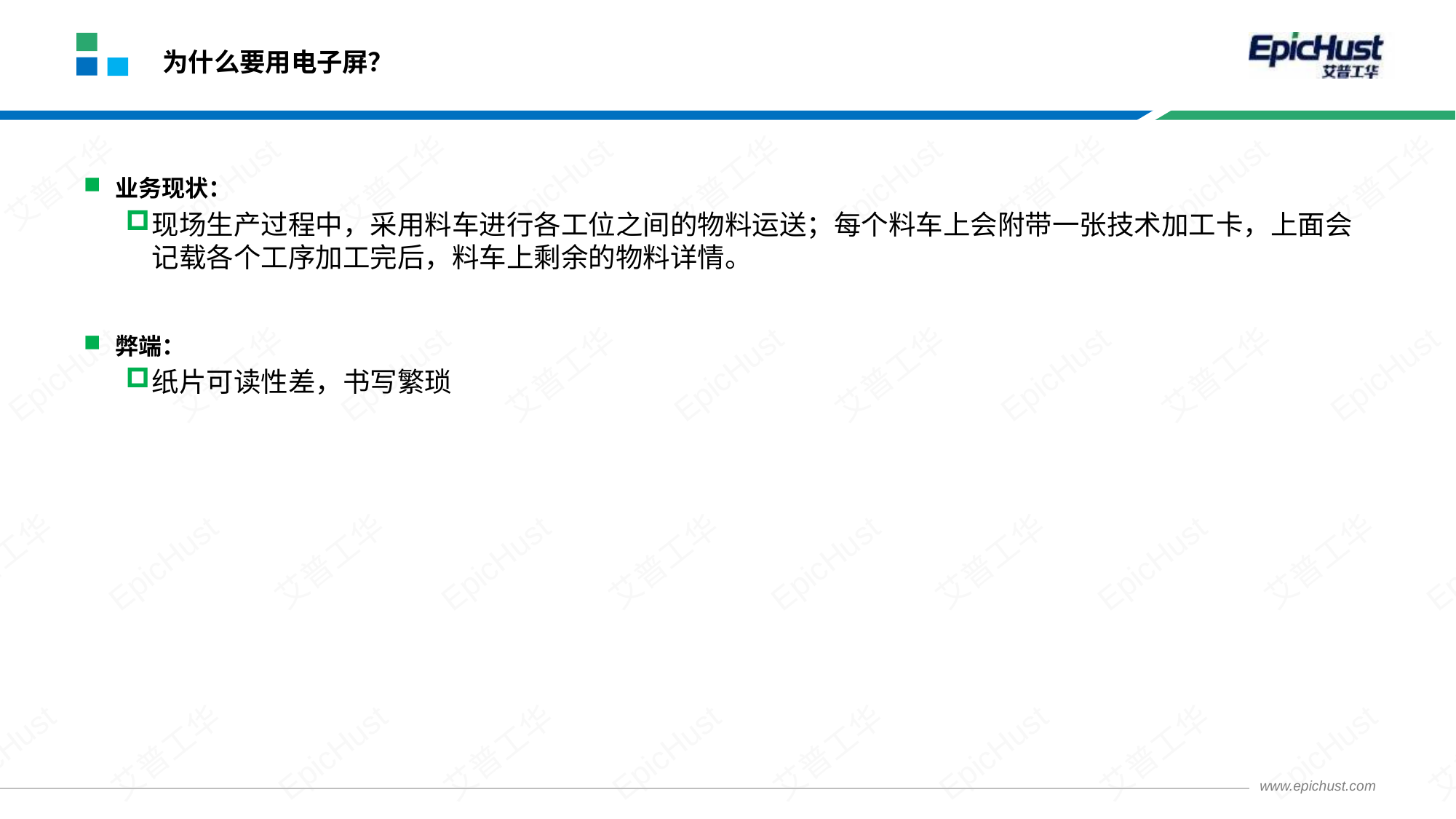

# 为什么要用电子屏？
业务现状：
现场生产过程中，采用料车进行各工位之间的物料运送；每个料车上会附带一张技术加工卡，上面会记载各个工序加工完后，料车上剩余的物料详情。

弊端：
纸片可读性差，书写繁琐